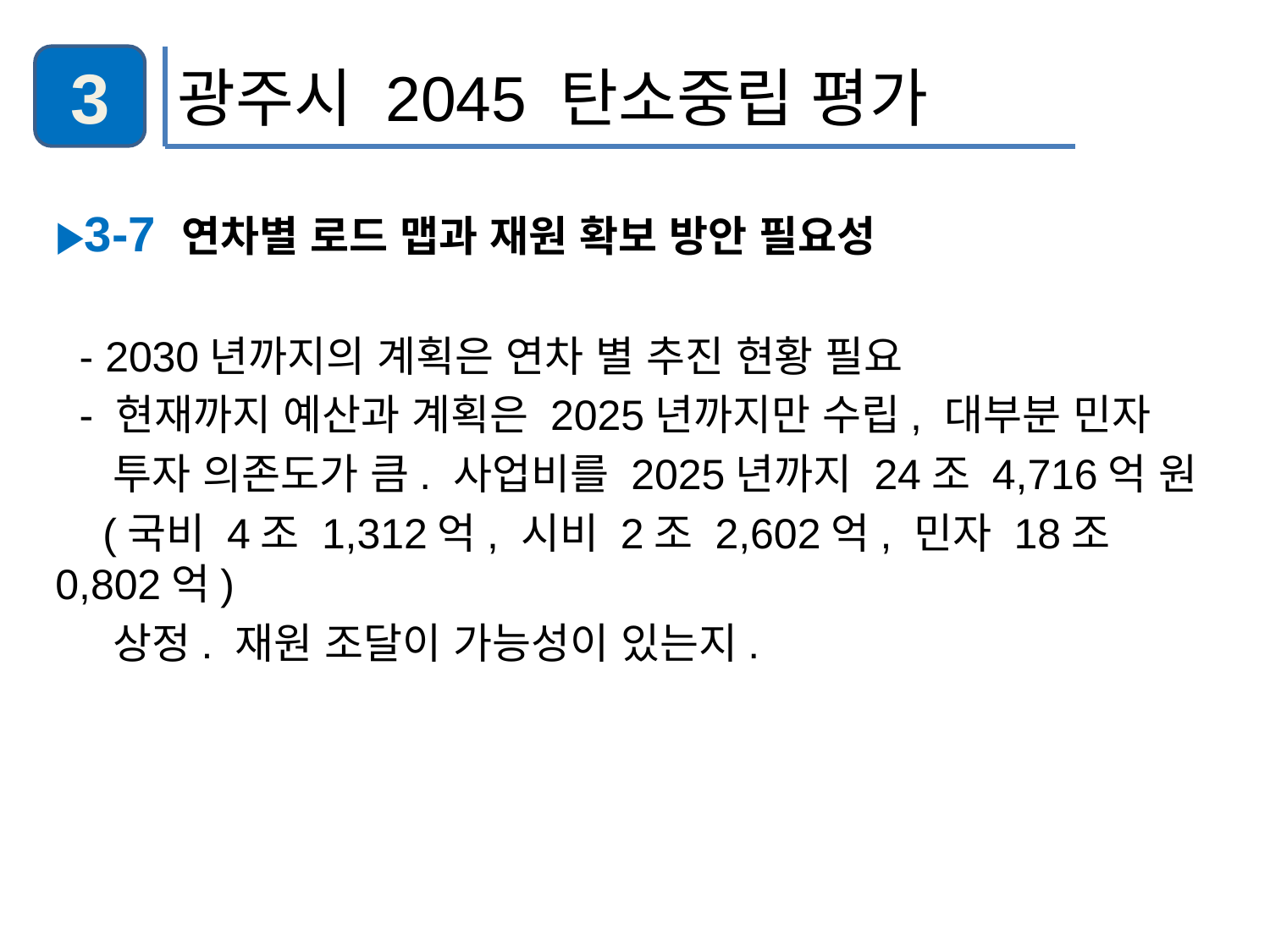

3
광주시 2045 탄소중립 평가
▶3-7 연차별 로드 맵과 재원 확보 방안 필요성

  - 2030년까지의 계획은 연차 별 추진 현황 필요
  - 현재까지 예산과 계획은 2025년까지만 수립, 대부분 민자
    투자 의존도가 큼. 사업비를 2025년까지 24조 4,716억 원
    (국비 4조 1,312억, 시비 2조 2,602억, 민자 18조 0,802억)
    상정. 재원 조달이 가능성이 있는지.